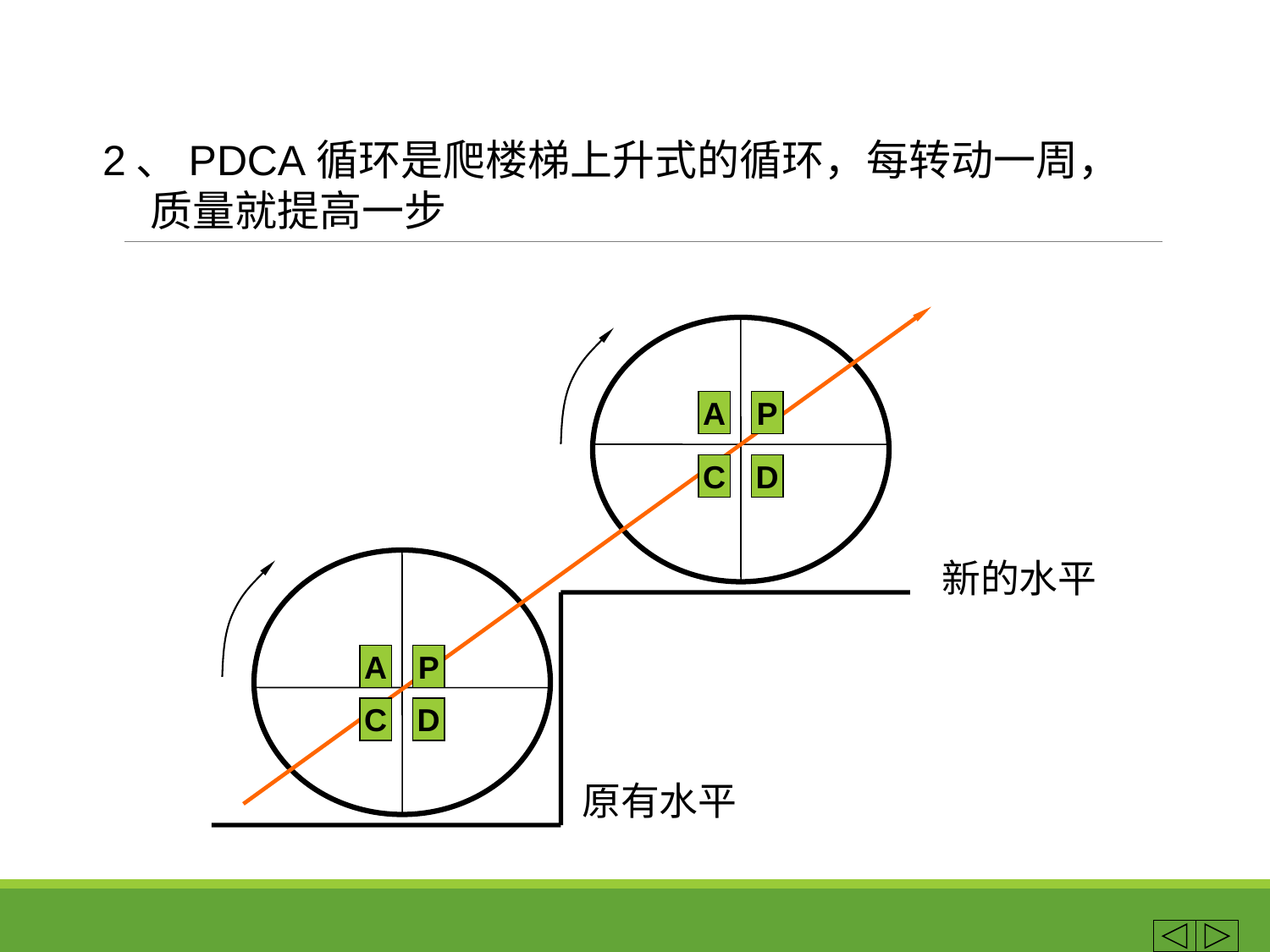

2、PDCA循环是爬楼梯上升式的循环，每转动一周，质量就提高一步

A
P

C
D
新的水平

A
P

C
D
原有水平